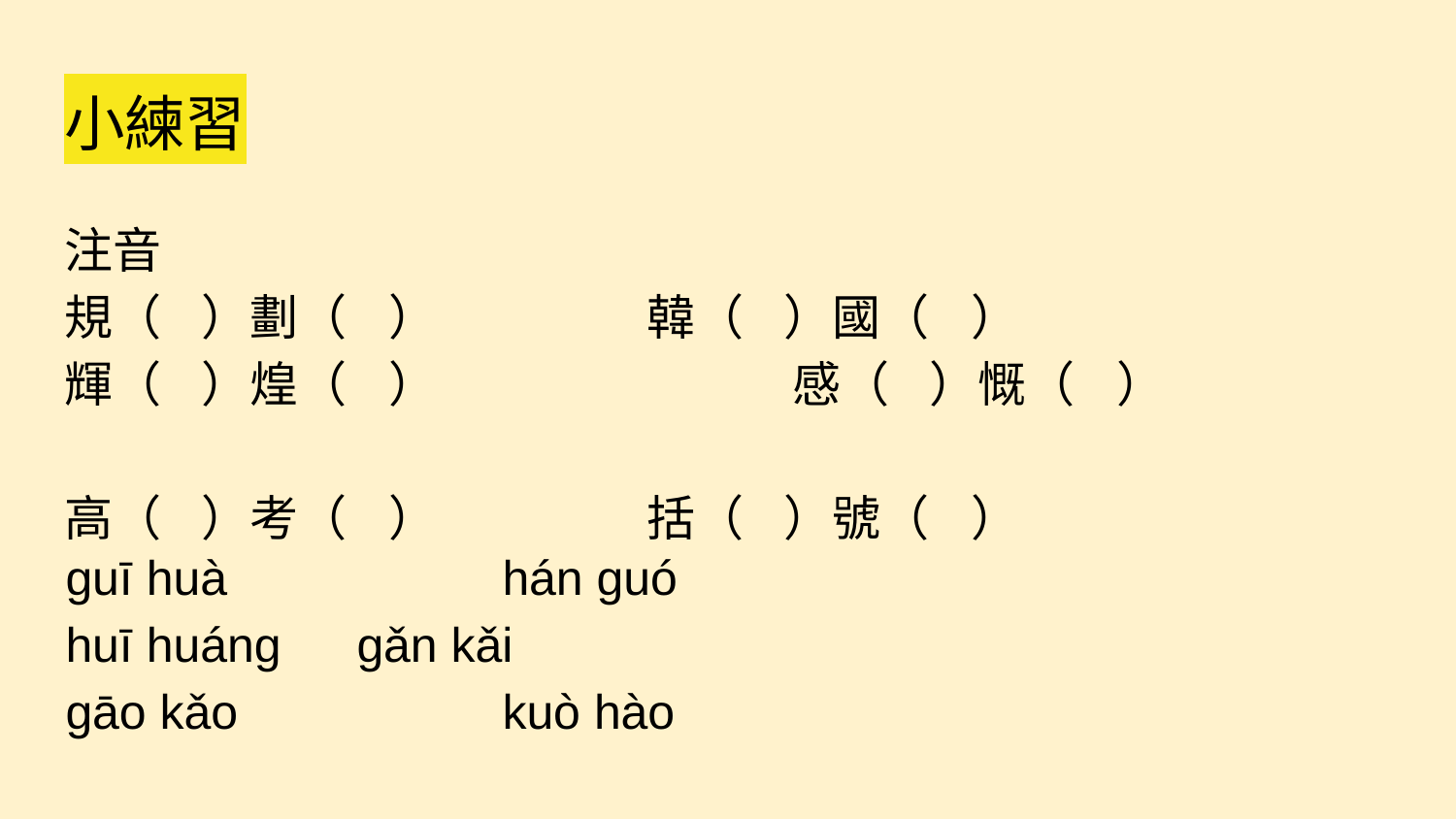

# 小練習
注音
規（   ）劃（   ）            	韓（   ）國（   ）
輝（   ）煌（   ）			感（   ）慨（   ）
高（   ）考（   ）              	括（   ）號（   ）

guī huà		hán guó
huī huáng 	gǎn kǎi
gāo kǎo		kuò hào